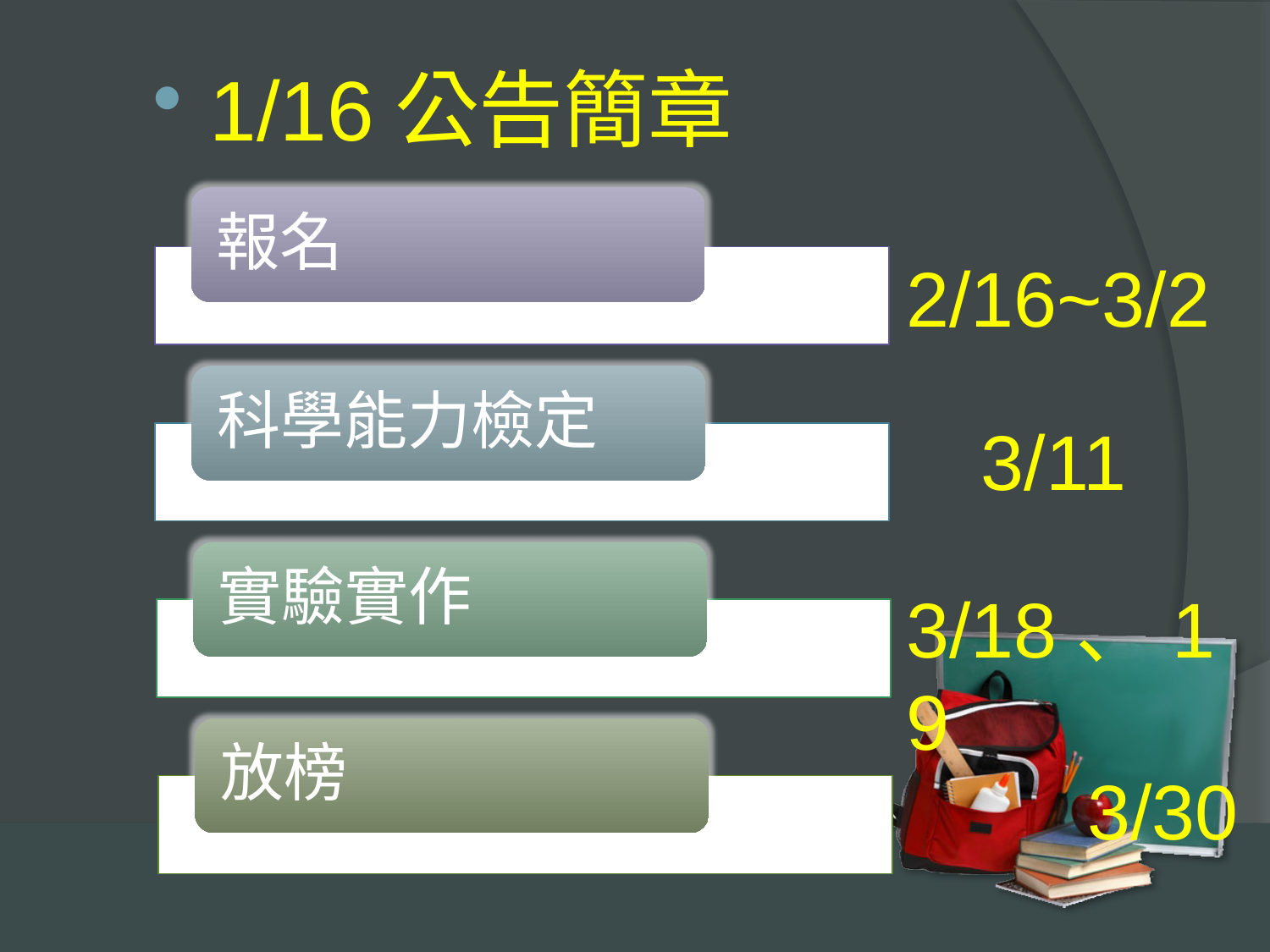

1/16公告簡章
報名

2/16~3/2
科學能力檢定

3/11
實驗實作

3/18、19
放榜

3/30